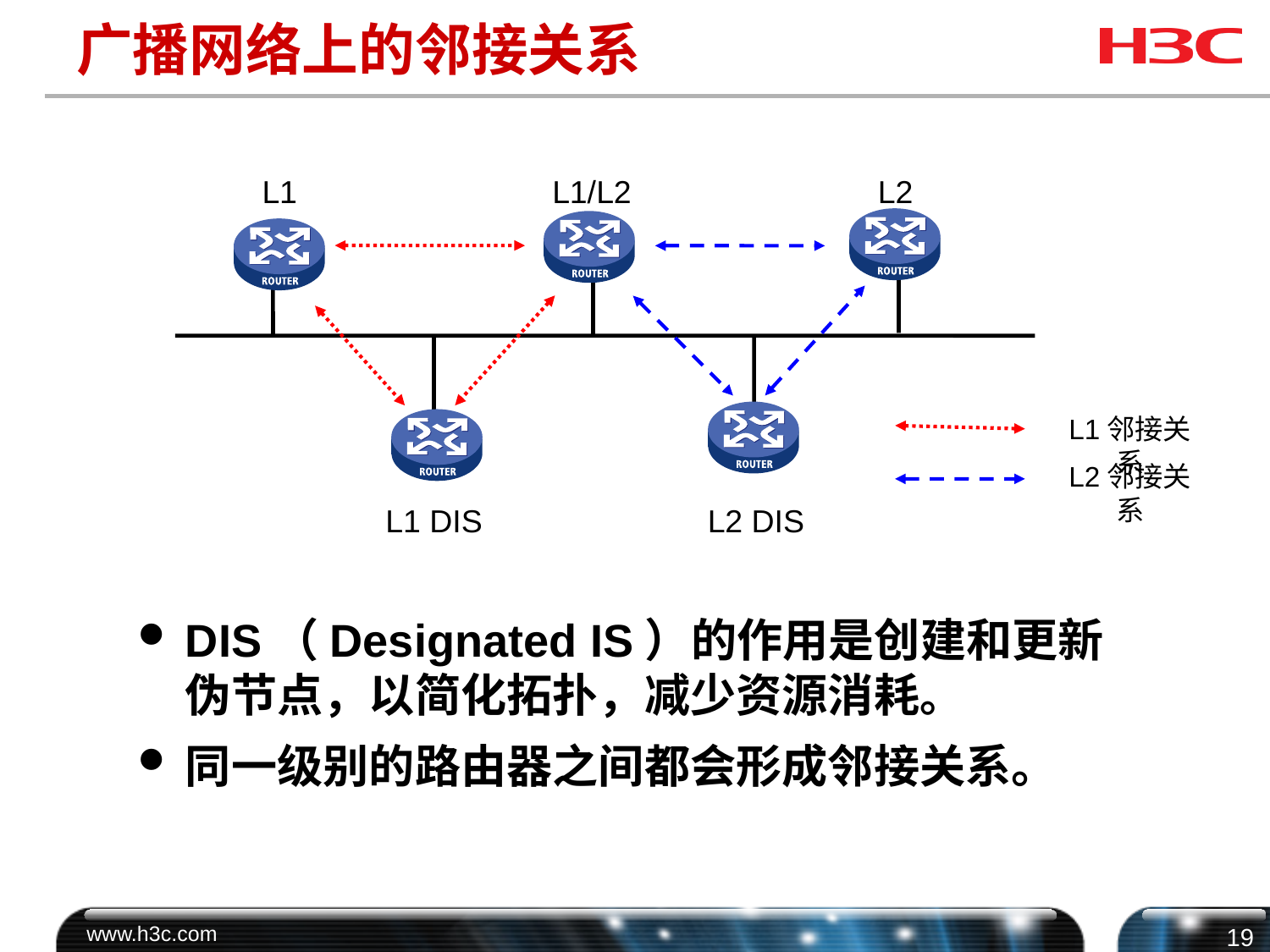

# 广播网络上的邻接关系
L1
L1/L2
L2

L1邻接关系

L2邻接关系

L1 DIS
L2 DIS
DIS（Designated IS）的作用是创建和更新伪节点，以简化拓扑，减少资源消耗。
同一级别的路由器之间都会形成邻接关系。